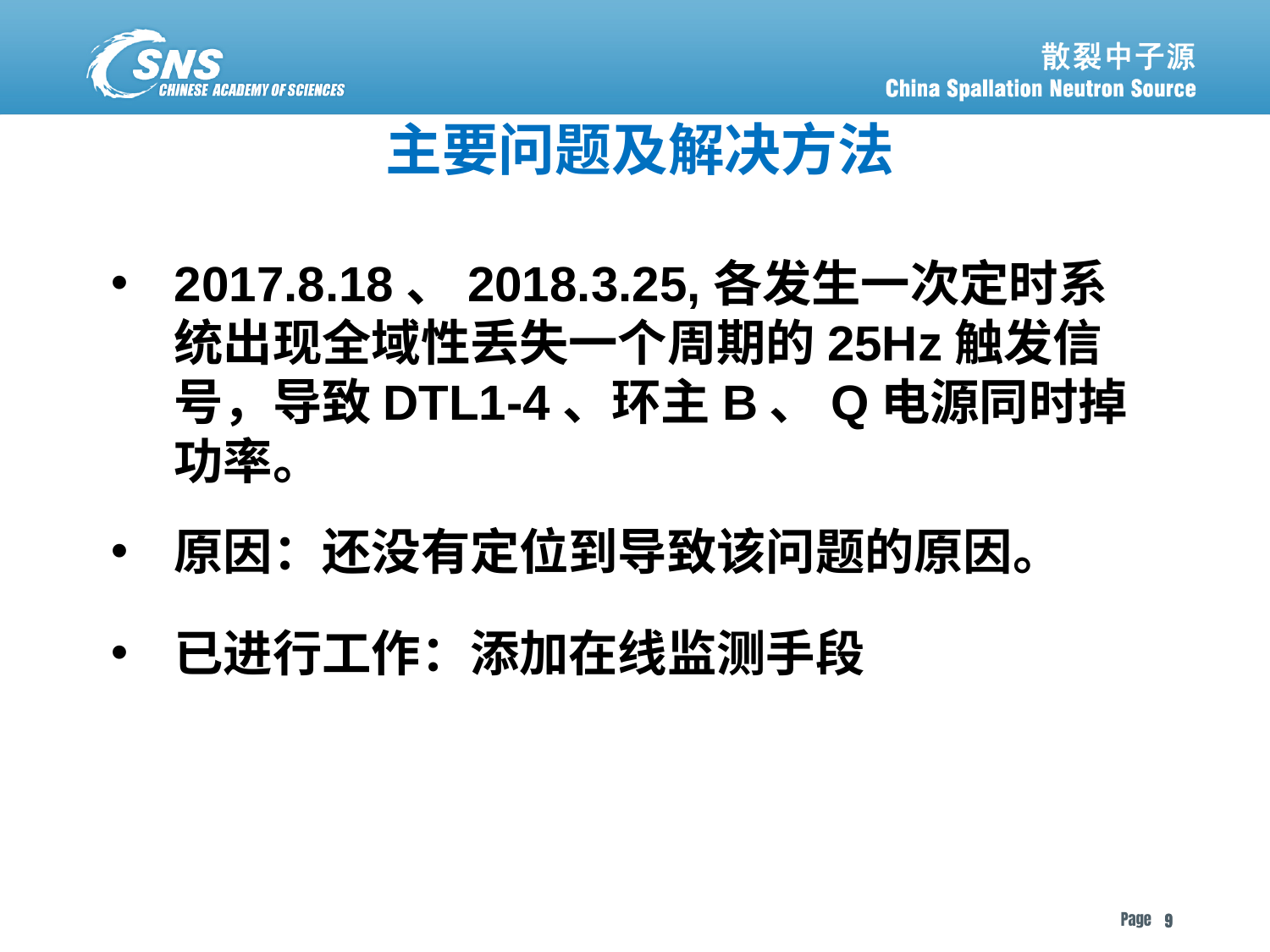

主要问题及解决方法
2017.8.18、2018.3.25,各发生一次定时系统出现全域性丢失一个周期的25Hz触发信号，导致DTL1-4、环主B、Q电源同时掉功率。
原因：还没有定位到导致该问题的原因。
已进行工作：添加在线监测手段

9
9